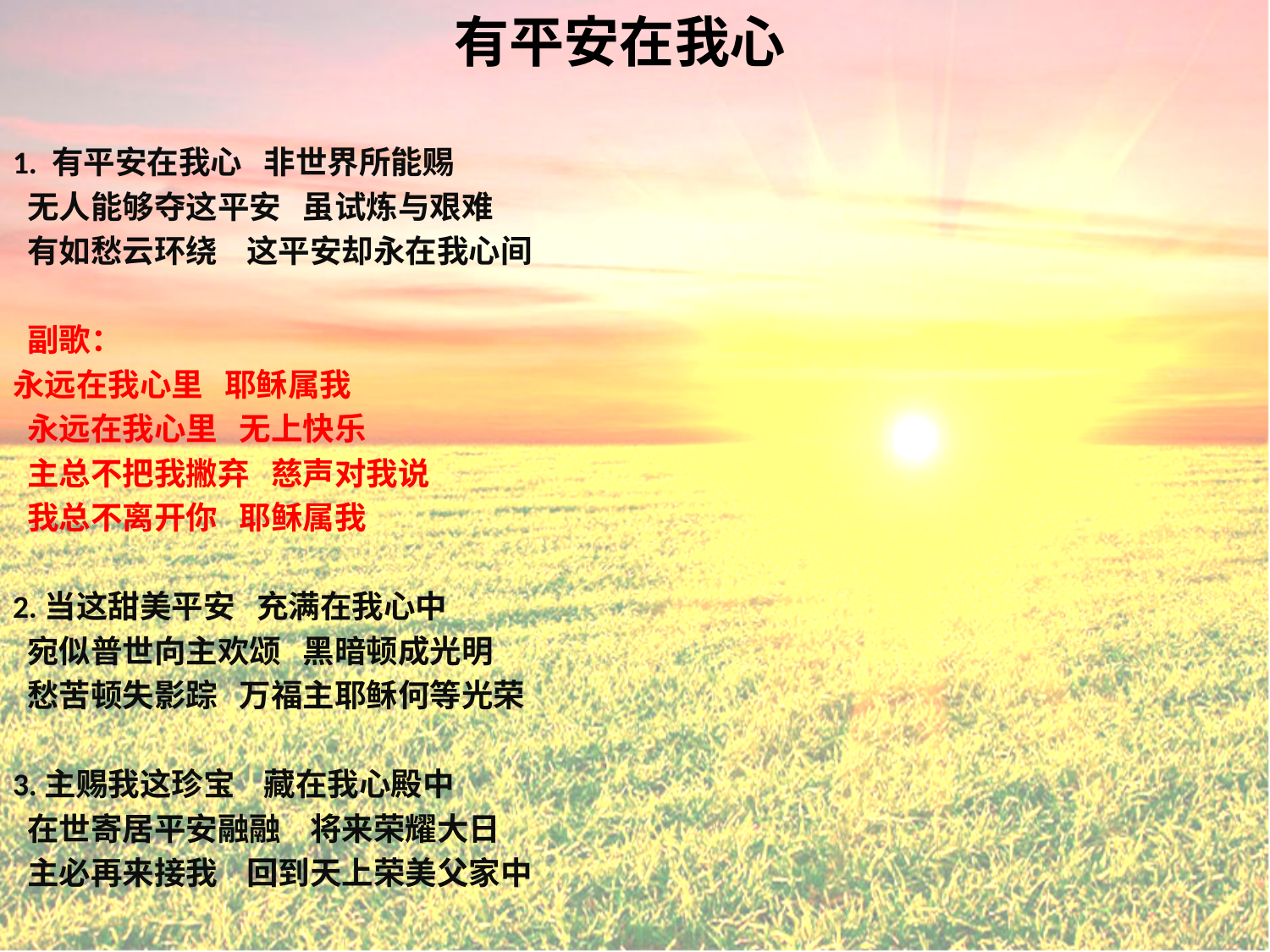

# 有平安在我心
1. 有平安在我心   非世界所能赐
 无人能够夺这平安   虽试炼与艰难
 有如愁云环绕    这平安却永在我心间

 副歌：
永远在我心里   耶稣属我
 永远在我心里   无上快乐
 主总不把我撇弃   慈声对我说
 我总不离开你   耶稣属我

2.当这甜美平安   充满在我心中
 宛似普世向主欢颂   黑暗顿成光明
 愁苦顿失影踪   万福主耶稣何等光荣

3.主赐我这珍宝    藏在我心殿中
 在世寄居平安融融    将来荣耀大日
 主必再来接我    回到天上荣美父家中